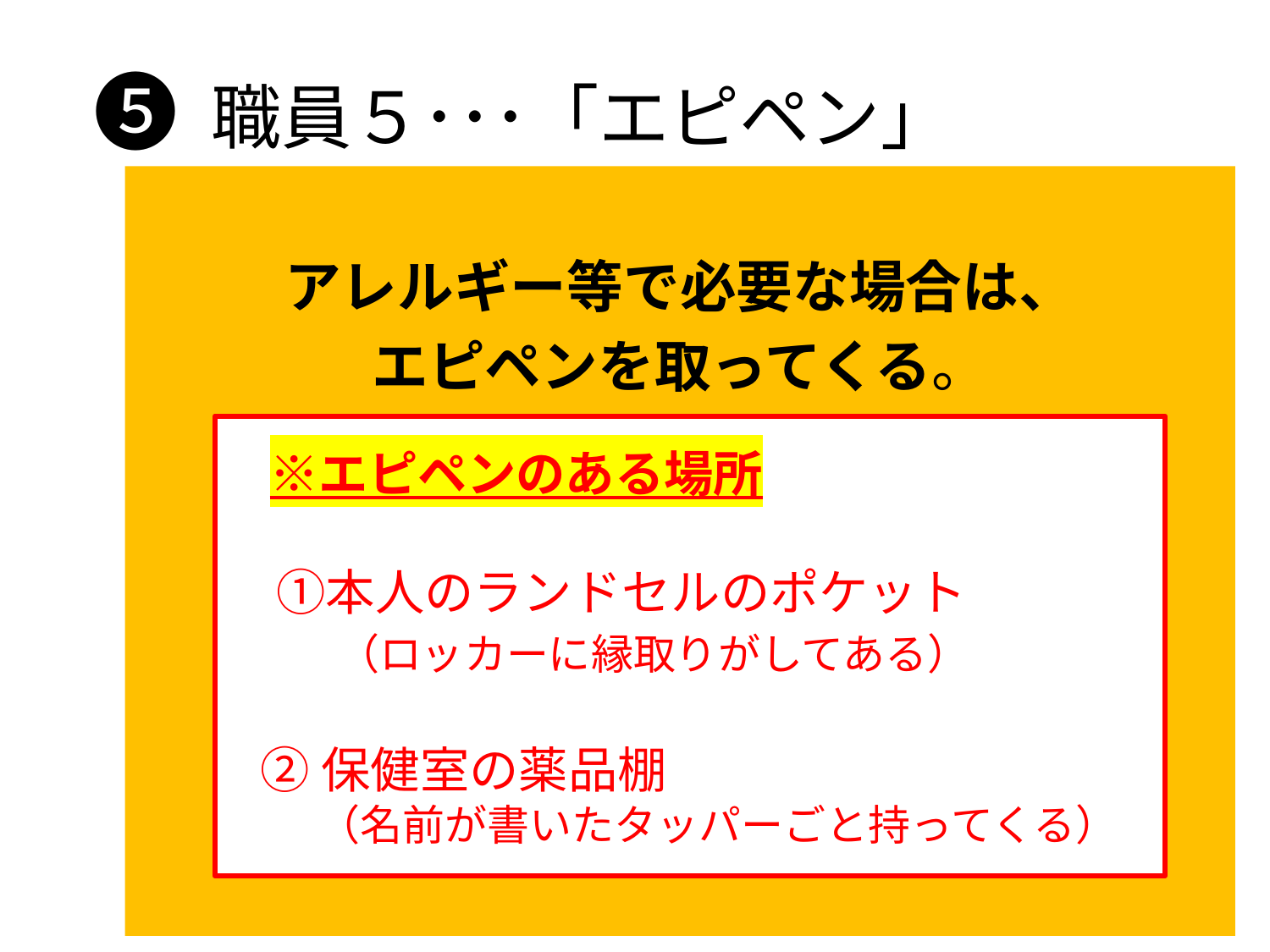

❺ 職員５･･･「エピペン」

アレルギー等で必要な場合は、
エピペンを取ってくる。

　※エピペンのある場所

　①本人のランドセルのポケット
　　 （ロッカーに縁取りがしてある）

   ②保健室の薬品棚
  　  （名前が書いたタッパーごと持ってくる）